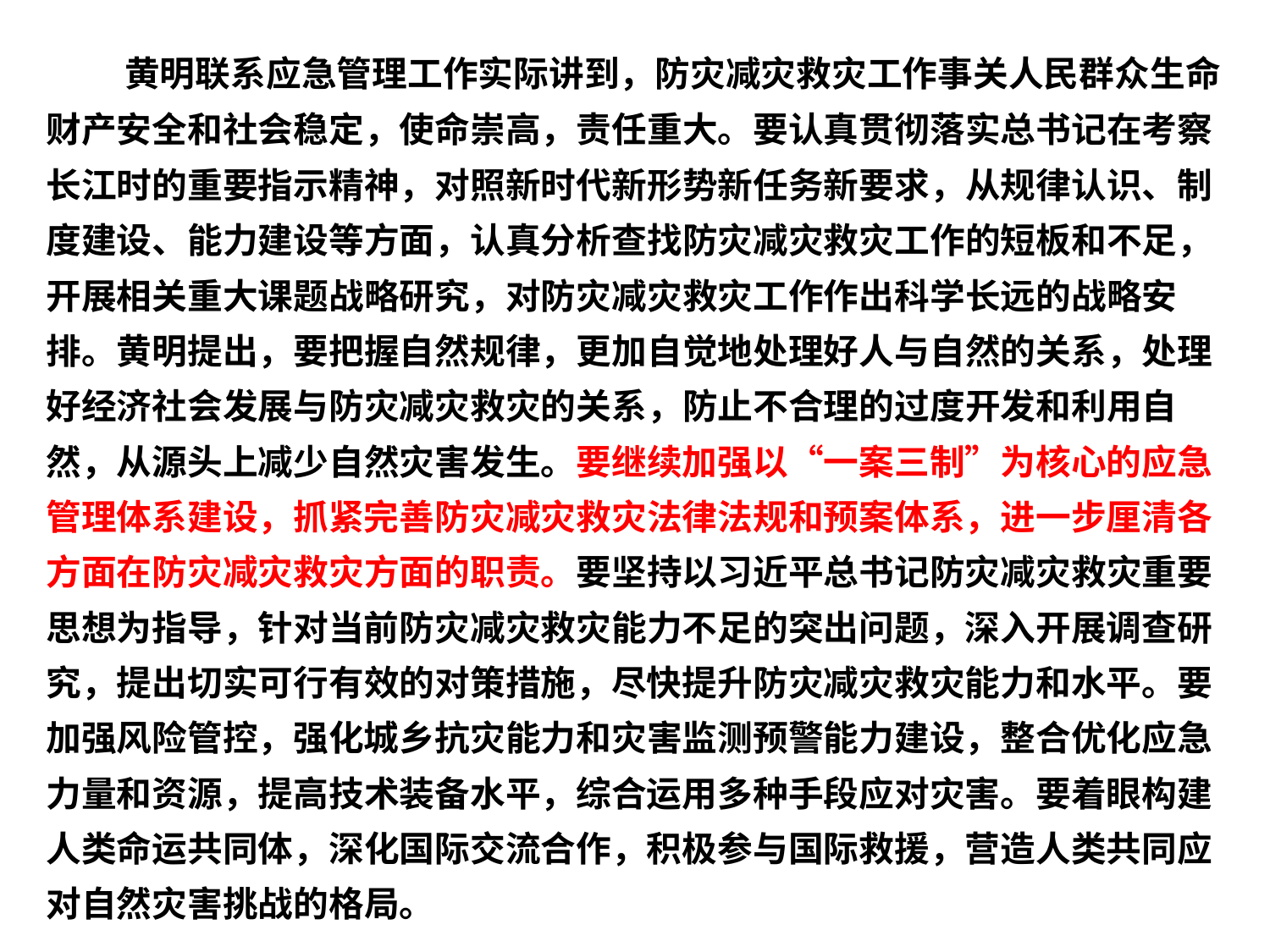

黄明联系应急管理工作实际讲到，防灾减灾救灾工作事关人民群众生命财产安全和社会稳定，使命崇高，责任重大。要认真贯彻落实总书记在考察长江时的重要指示精神，对照新时代新形势新任务新要求，从规律认识、制度建设、能力建设等方面，认真分析查找防灾减灾救灾工作的短板和不足，开展相关重大课题战略研究，对防灾减灾救灾工作作出科学长远的战略安排。黄明提出，要把握自然规律，更加自觉地处理好人与自然的关系，处理好经济社会发展与防灾减灾救灾的关系，防止不合理的过度开发和利用自然，从源头上减少自然灾害发生。要继续加强以“一案三制”为核心的应急管理体系建设，抓紧完善防灾减灾救灾法律法规和预案体系，进一步厘清各方面在防灾减灾救灾方面的职责。要坚持以习近平总书记防灾减灾救灾重要思想为指导，针对当前防灾减灾救灾能力不足的突出问题，深入开展调查研究，提出切实可行有效的对策措施，尽快提升防灾减灾救灾能力和水平。要加强风险管控，强化城乡抗灾能力和灾害监测预警能力建设，整合优化应急力量和资源，提高技术装备水平，综合运用多种手段应对灾害。要着眼构建人类命运共同体，深化国际交流合作，积极参与国际救援，营造人类共同应对自然灾害挑战的格局。